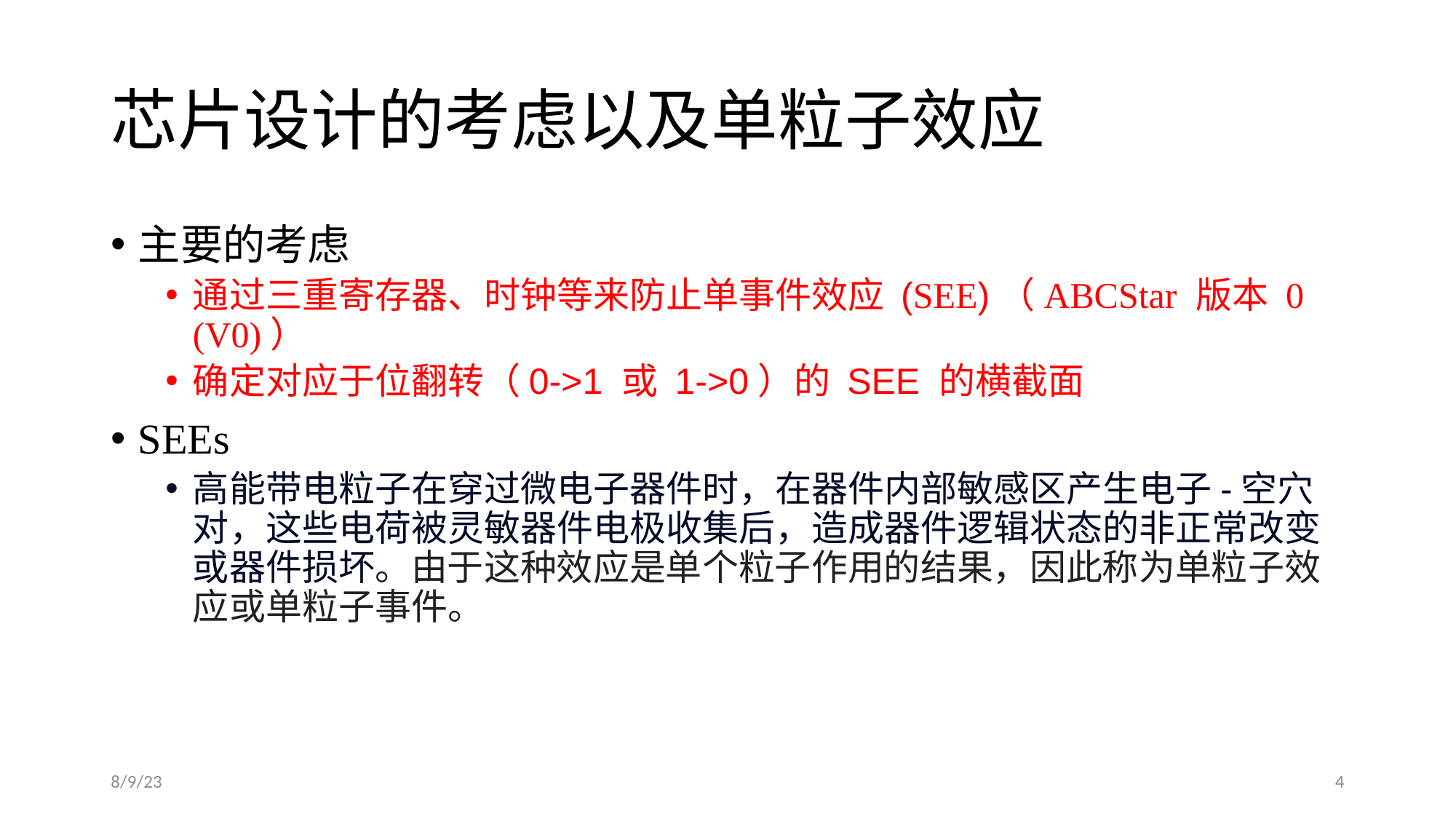

# 芯片设计的考虑以及单粒子效应
主要的考虑
通过三重寄存器、时钟等来防止单事件效应 (SEE)（ABCStar 版本 0 (V0)）
确定对应于位翻转（0->1 或 1->0）的 SEE 的横截面
SEEs
高能带电粒子在穿过微电子器件时，在器件内部敏感区产生电子-空穴对，这些电荷被灵敏器件电极收集后，造成器件逻辑状态的非正常改变或器件损坏。由于这种效应是单个粒子作用的结果，因此称为单粒子效应或单粒子事件。

8/9/23
4